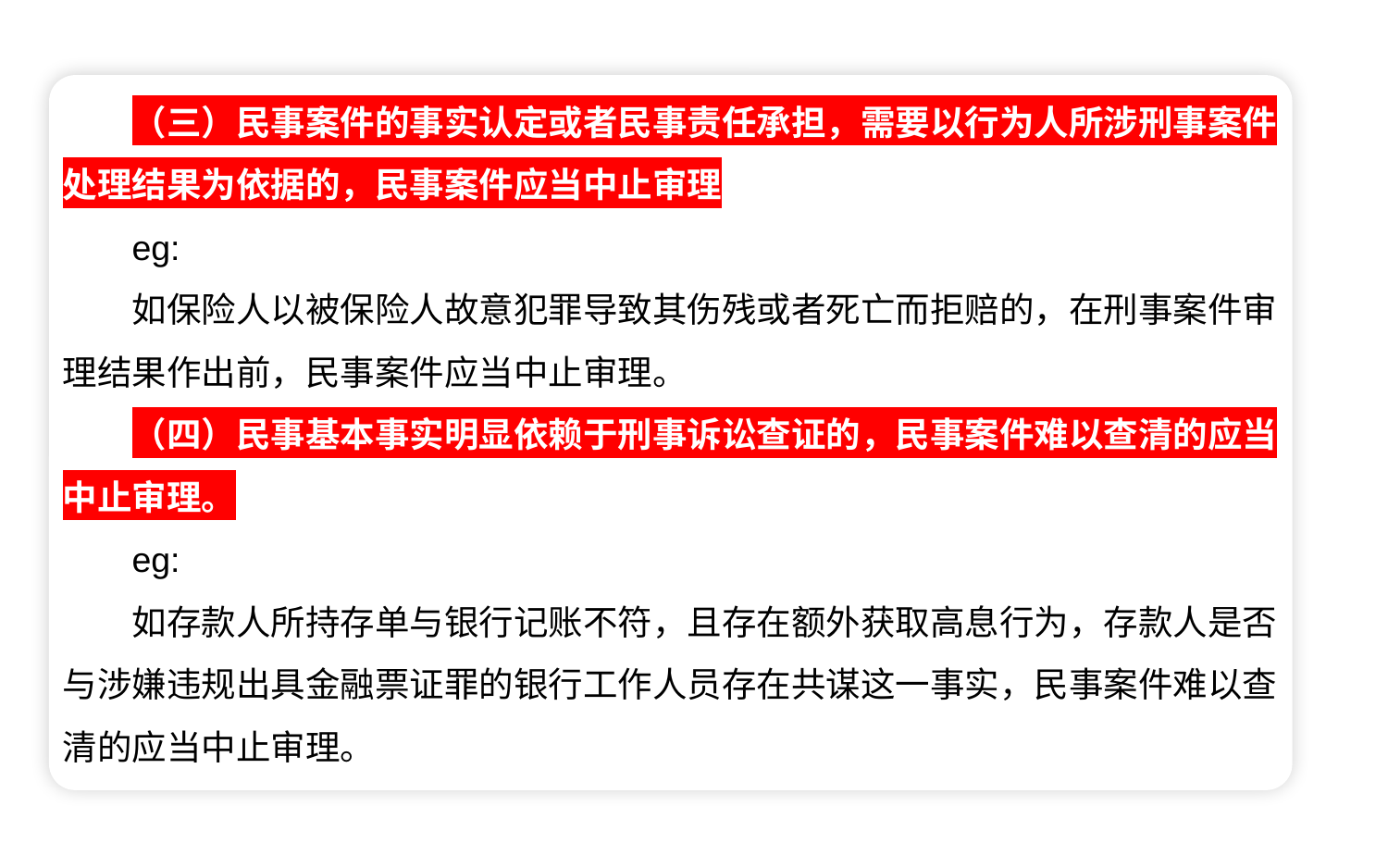

（三）民事案件的事实认定或者民事责任承担，需要以行为人所涉刑事案件处理结果为依据的，民事案件应当中止审理
eg:
如保险人以被保险人故意犯罪导致其伤残或者死亡而拒赔的，在刑事案件审理结果作出前，民事案件应当中止审理。
（四）民事基本事实明显依赖于刑事诉讼查证的，民事案件难以查清的应当中止审理。
eg:
如存款人所持存单与银行记账不符，且存在额外获取高息行为，存款人是否与涉嫌违规出具金融票证罪的银行工作人员存在共谋这一事实，民事案件难以查清的应当中止审理。